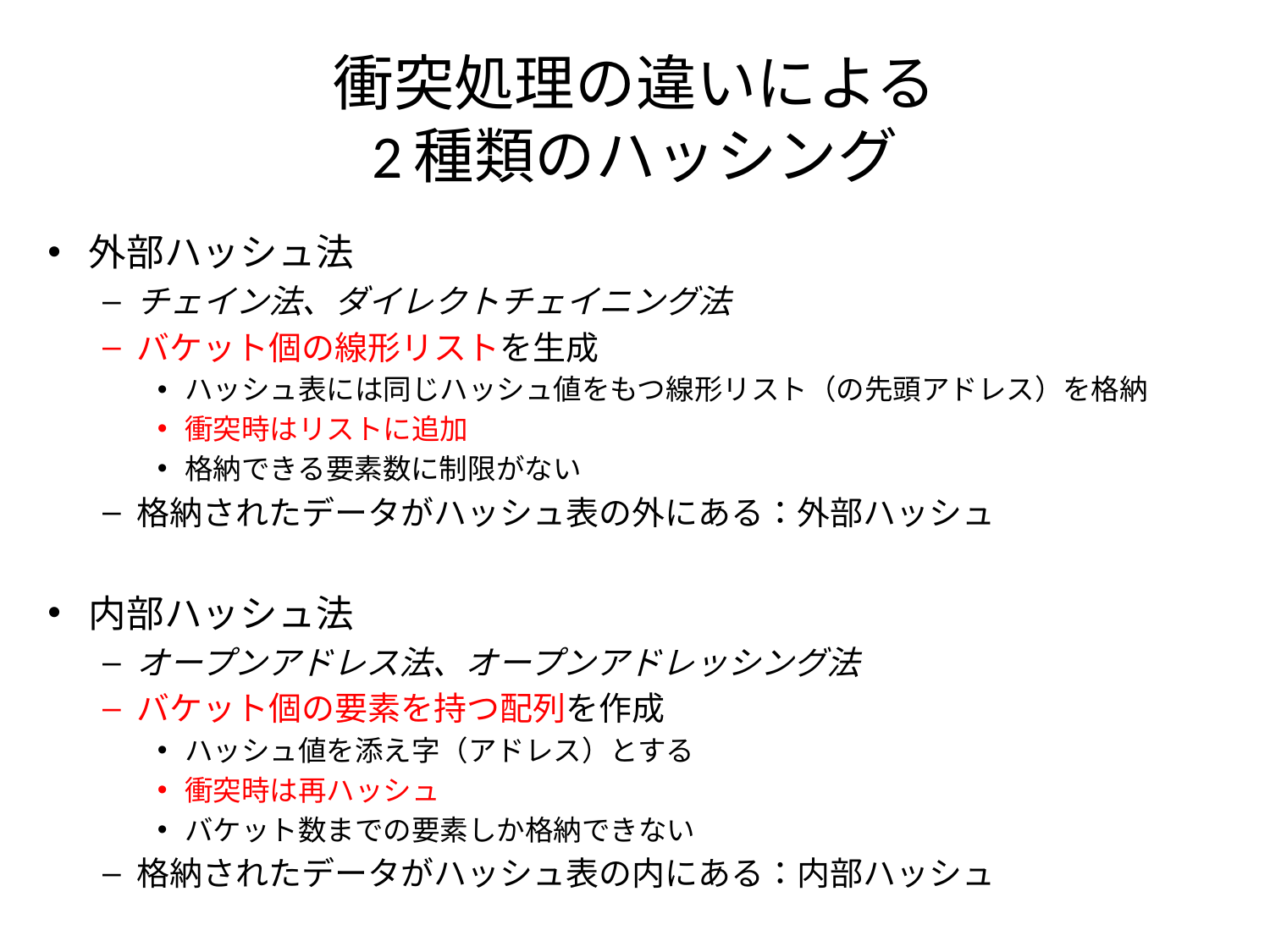

# 衝突処理の違いによる 2種類のハッシング
外部ハッシュ法
チェイン法、ダイレクトチェイニング法
バケット個の線形リストを生成
ハッシュ表には同じハッシュ値をもつ線形リスト（の先頭アドレス）を格納
衝突時はリストに追加
格納できる要素数に制限がない
格納されたデータがハッシュ表の外にある：外部ハッシュ

内部ハッシュ法
オープンアドレス法、オープンアドレッシング法
バケット個の要素を持つ配列を作成
ハッシュ値を添え字（アドレス）とする
衝突時は再ハッシュ
バケット数までの要素しか格納できない
格納されたデータがハッシュ表の内にある：内部ハッシュ